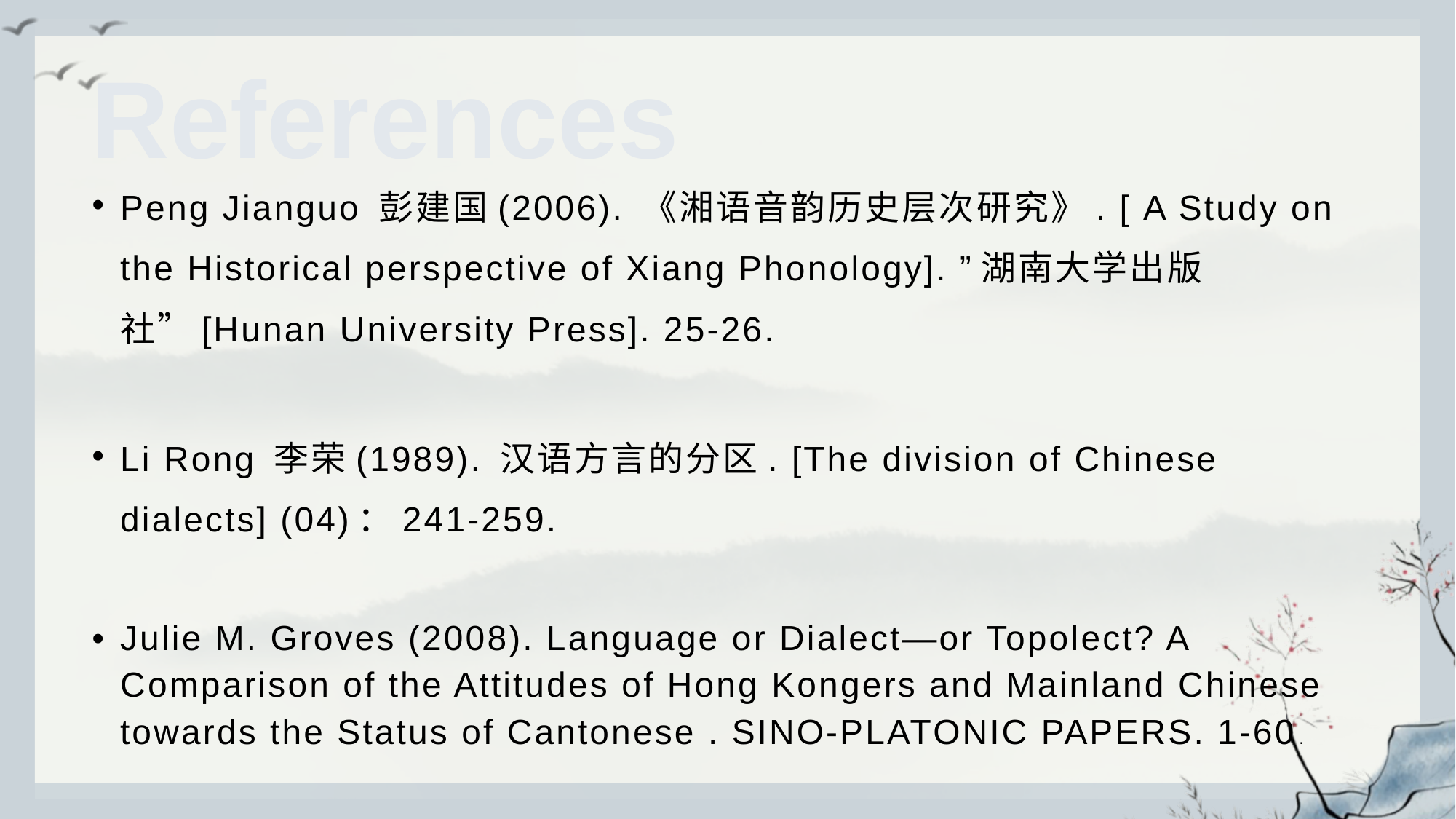

References
Peng Jianguo 彭建国(2006). 《湘语音韵历史层次研究》. [ A Study on the Historical perspective of Xiang Phonology]. ”湖南大学出版社”[Hunan University Press]. 25-26.

Li Rong 李荣(1989). 汉语方言的分区. [The division of Chinese dialects] (04)：241-259.

Julie M. Groves (2008). Language or Dialect—or Topolect? A Comparison of the Attitudes of Hong Kongers and Mainland Chinese towards the Status of Cantonese . SINO-PLATONIC PAPERS. 1-60.